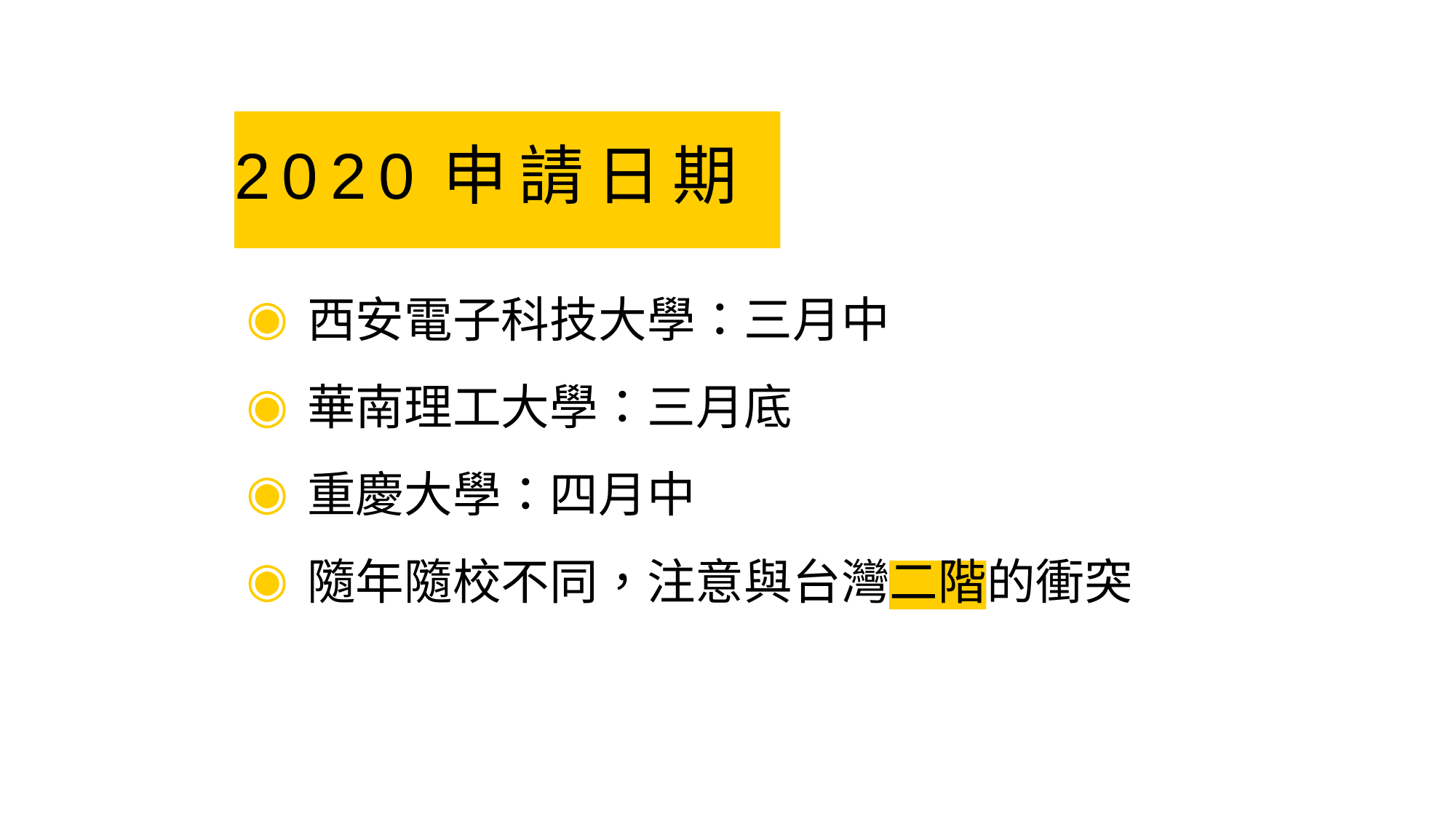

# 2020申請日期
西安電子科技大學：三月中
華南理工大學：三月底
重慶大學：四月中
隨年隨校不同，注意與台灣二階的衝突